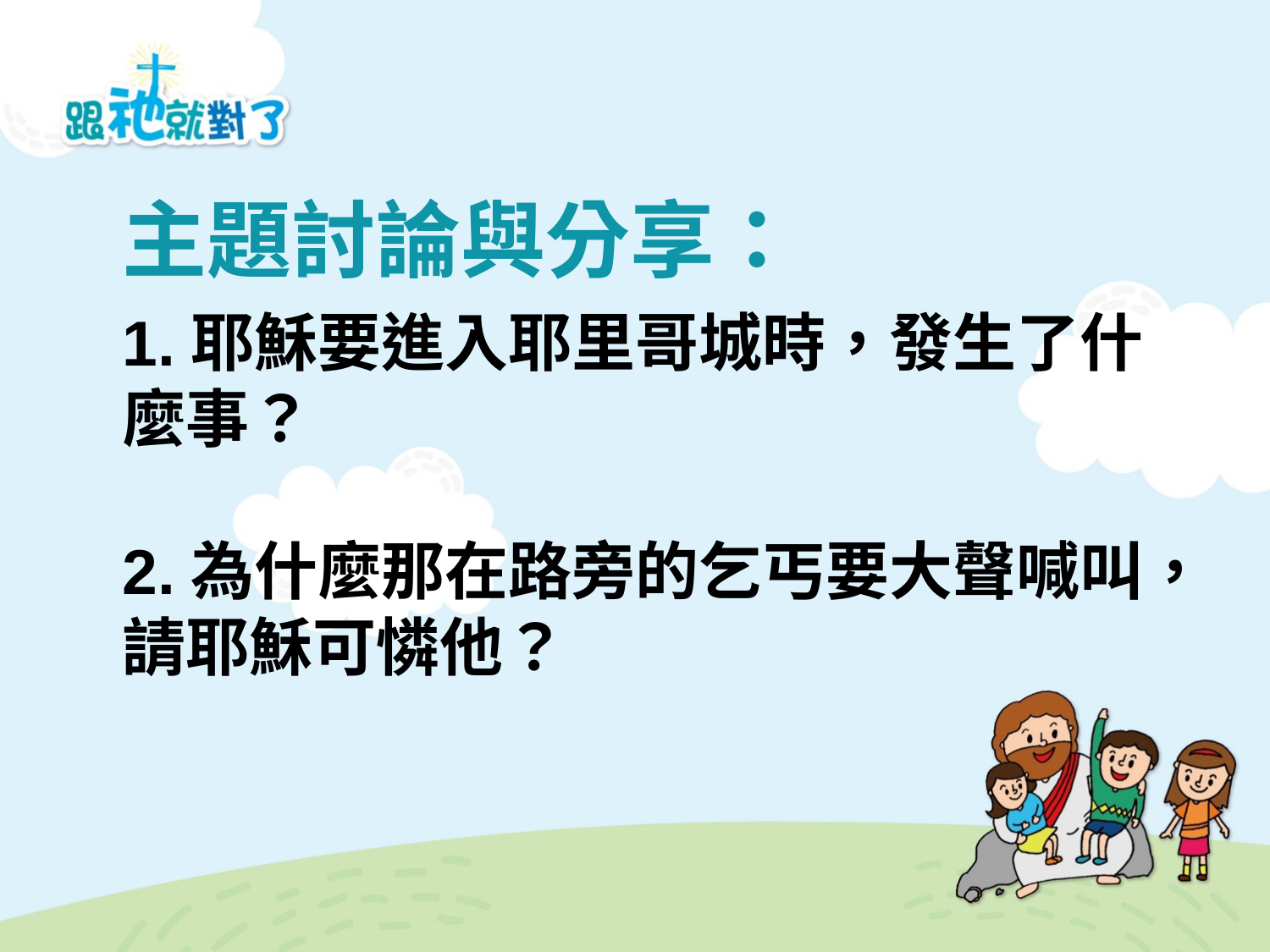

主題討論與分享：
1.耶穌要進入耶里哥城時，發生了什麼事？

2.為什麼那在路旁的乞丐要大聲喊叫，請耶穌可憐他？